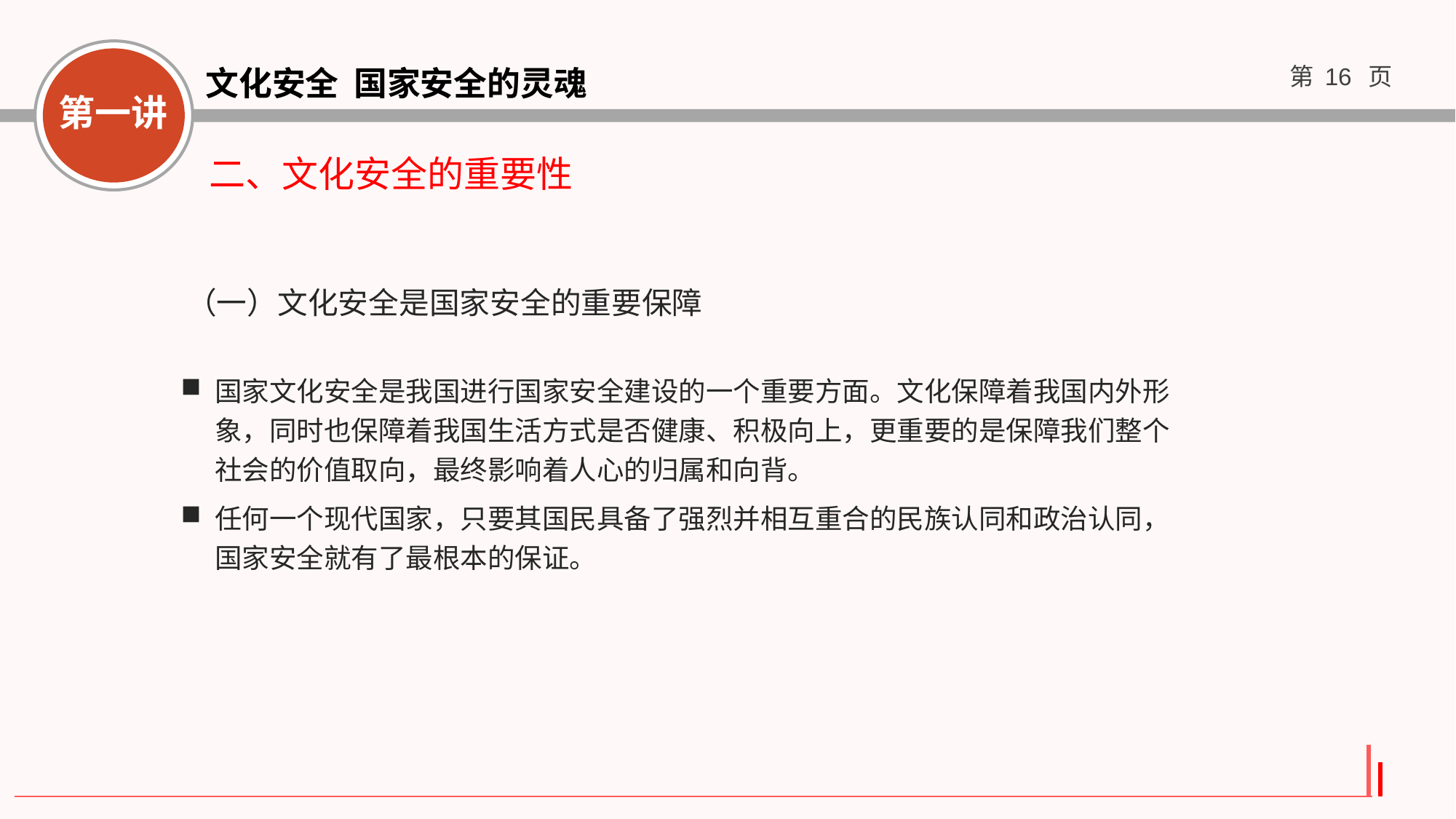

二、文化安全的重要性
（一）文化安全是国家安全的重要保障
国家文化安全是我国进行国家安全建设的一个重要方面。文化保障着我国内外形象，同时也保障着我国生活方式是否健康、积极向上，更重要的是保障我们整个社会的价值取向，最终影响着人心的归属和向背。
任何一个现代国家，只要其国民具备了强烈并相互重合的民族认同和政治认同，国家安全就有了最根本的保证。